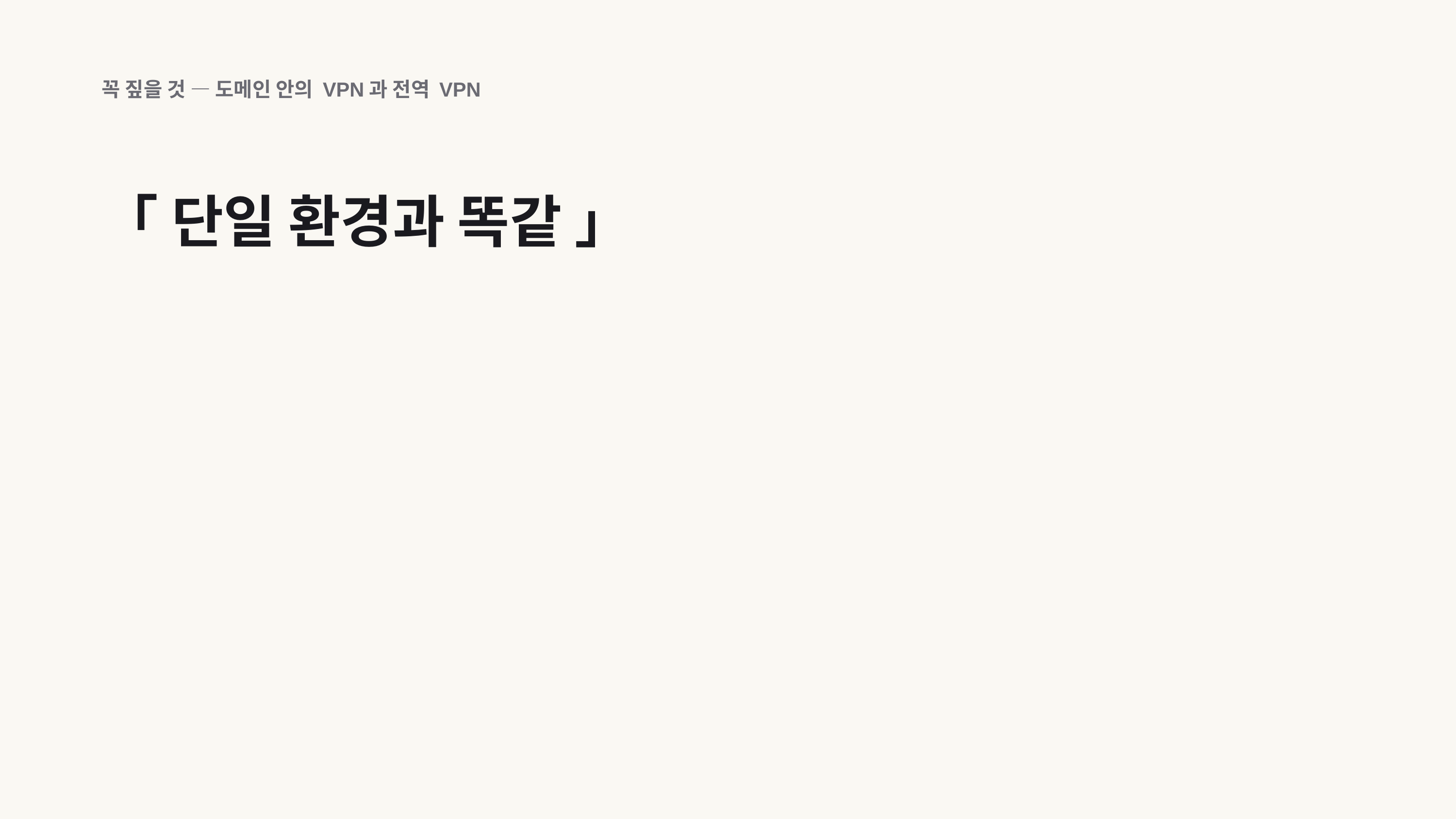

꼭 짚을 것 — 도메인 안의 VPN과 전역 VPN
「 단일 환경과 똑같 」